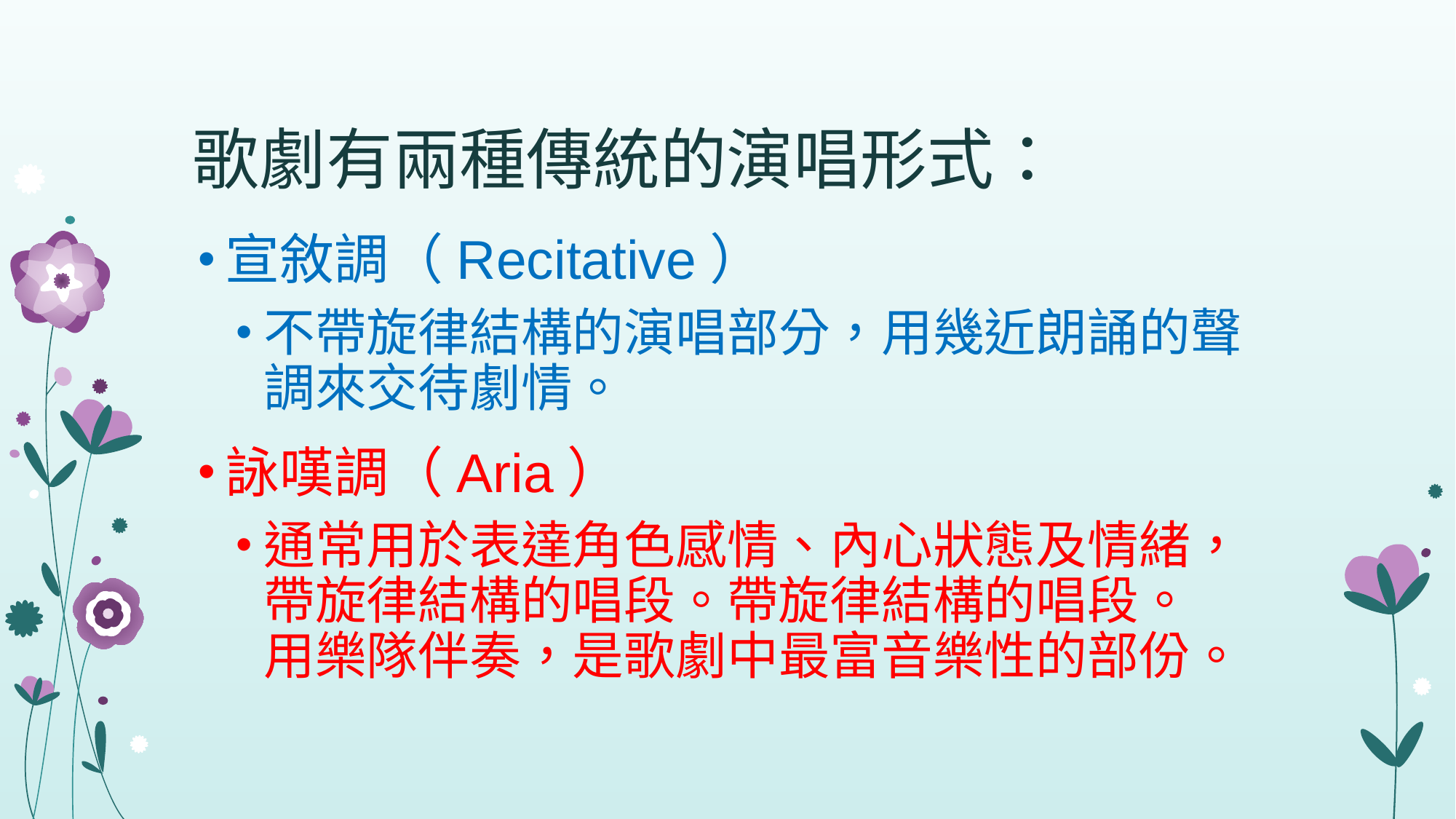

# 歌劇有兩種傳統的演唱形式：
宣敘調（Recitative）
不帶旋律結構的演唱部分，用幾近朗誦的聲調來交待劇情。
詠嘆調（Aria）
通常用於表達角色感情、內心狀態及情緒，帶旋律結構的唱段。帶旋律結構的唱段。
用樂隊伴奏，是歌劇中最富音樂性的部份。